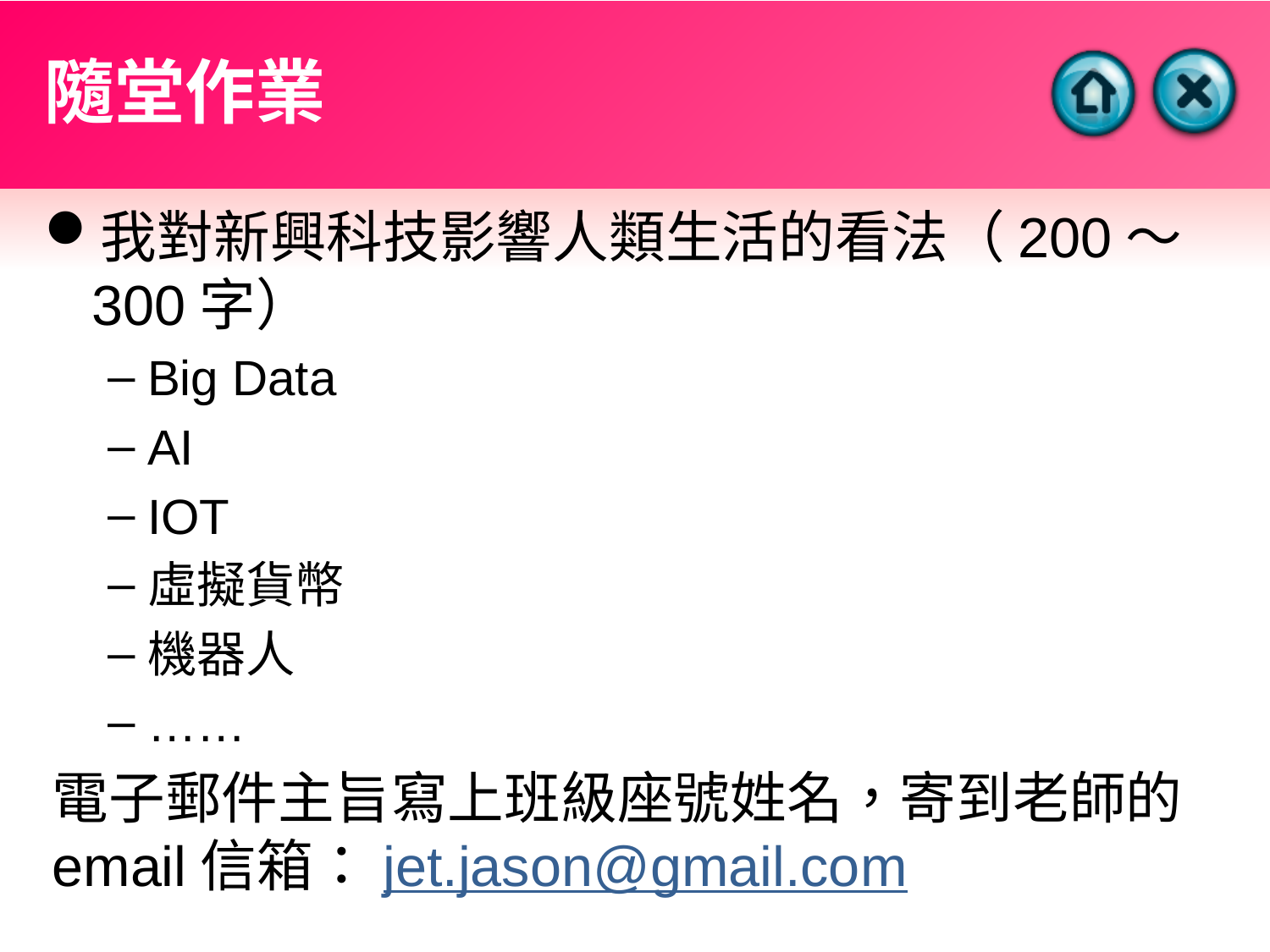

# 隨堂作業
我對新興科技影響人類生活的看法（200～300字）
Big Data
AI
IOT
虛擬貨幣
機器人
……
電子郵件主旨寫上班級座號姓名，寄到老師的email信箱：jet.jason@gmail.com